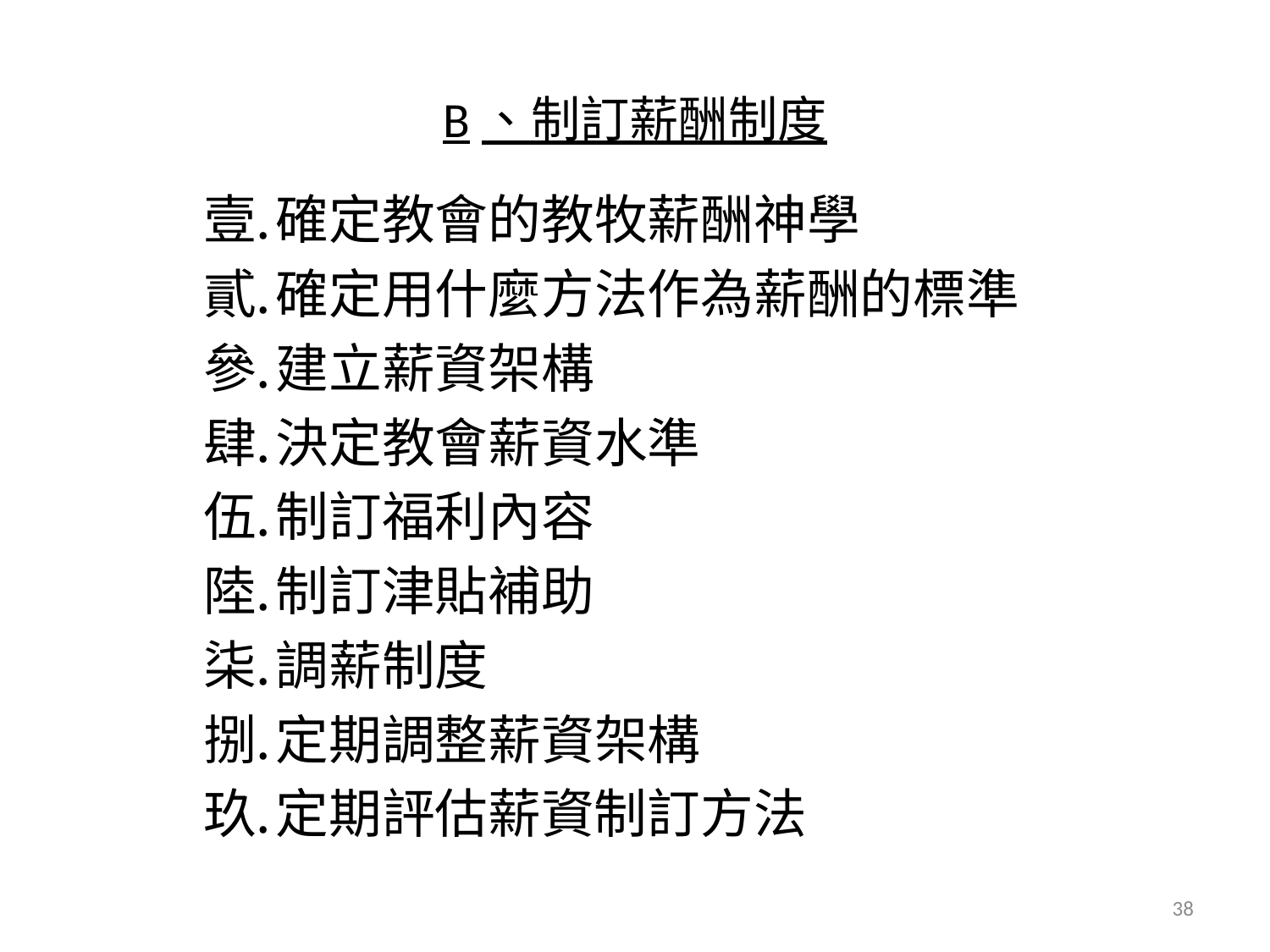

# B、制訂薪酬制度
確定教會的教牧薪酬神學
確定用什麼方法作為薪酬的標準
建立薪資架構
決定教會薪資水準
制訂福利內容
制訂津貼補助
調薪制度
定期調整薪資架構
定期評估薪資制訂方法

38